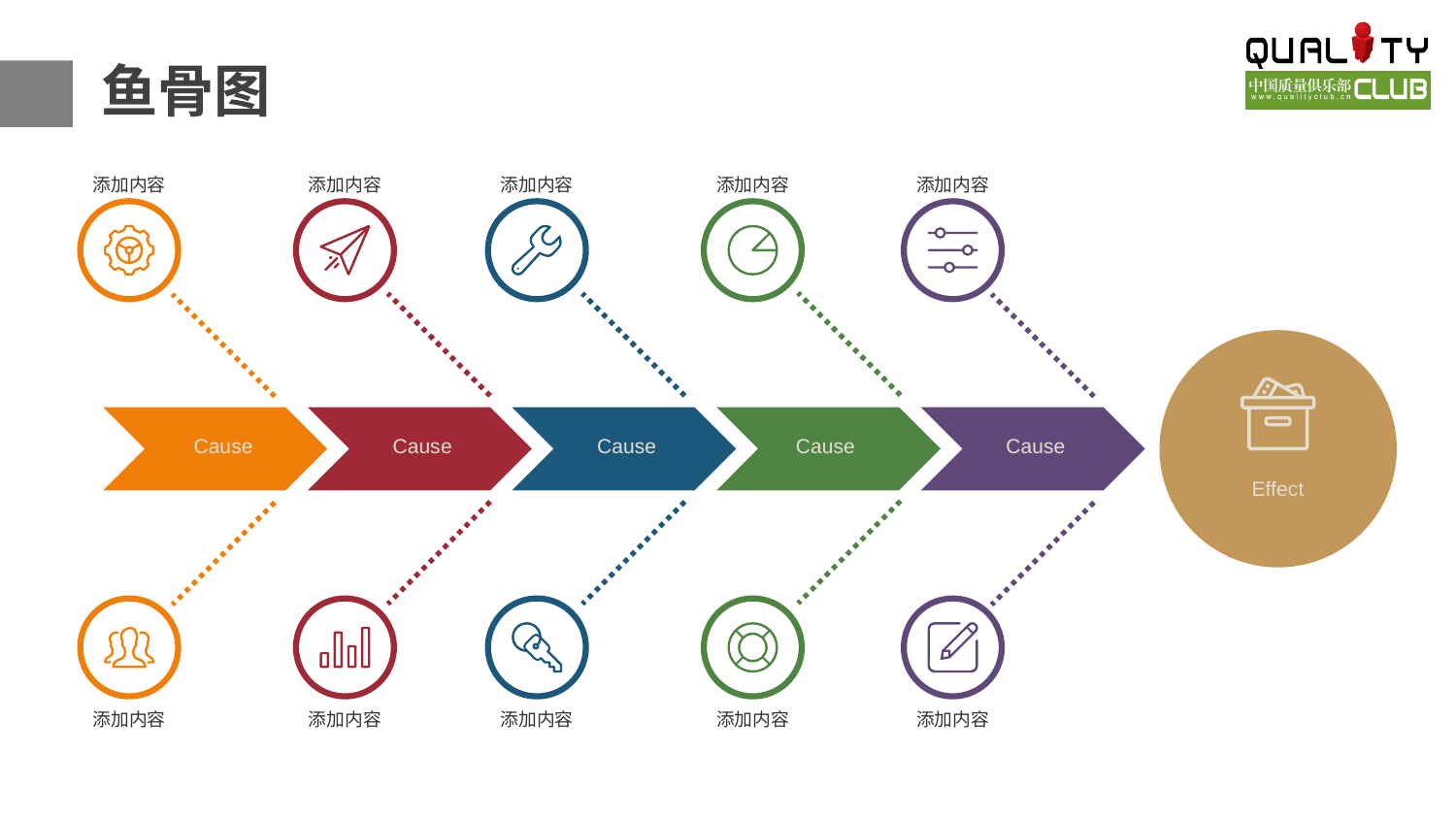

鱼骨图

添加内容
添加内容
添加内容
添加内容
添加内容

Cause
Cause
Cause
Cause
Cause
Effect

添加内容
添加内容
添加内容
添加内容
添加内容